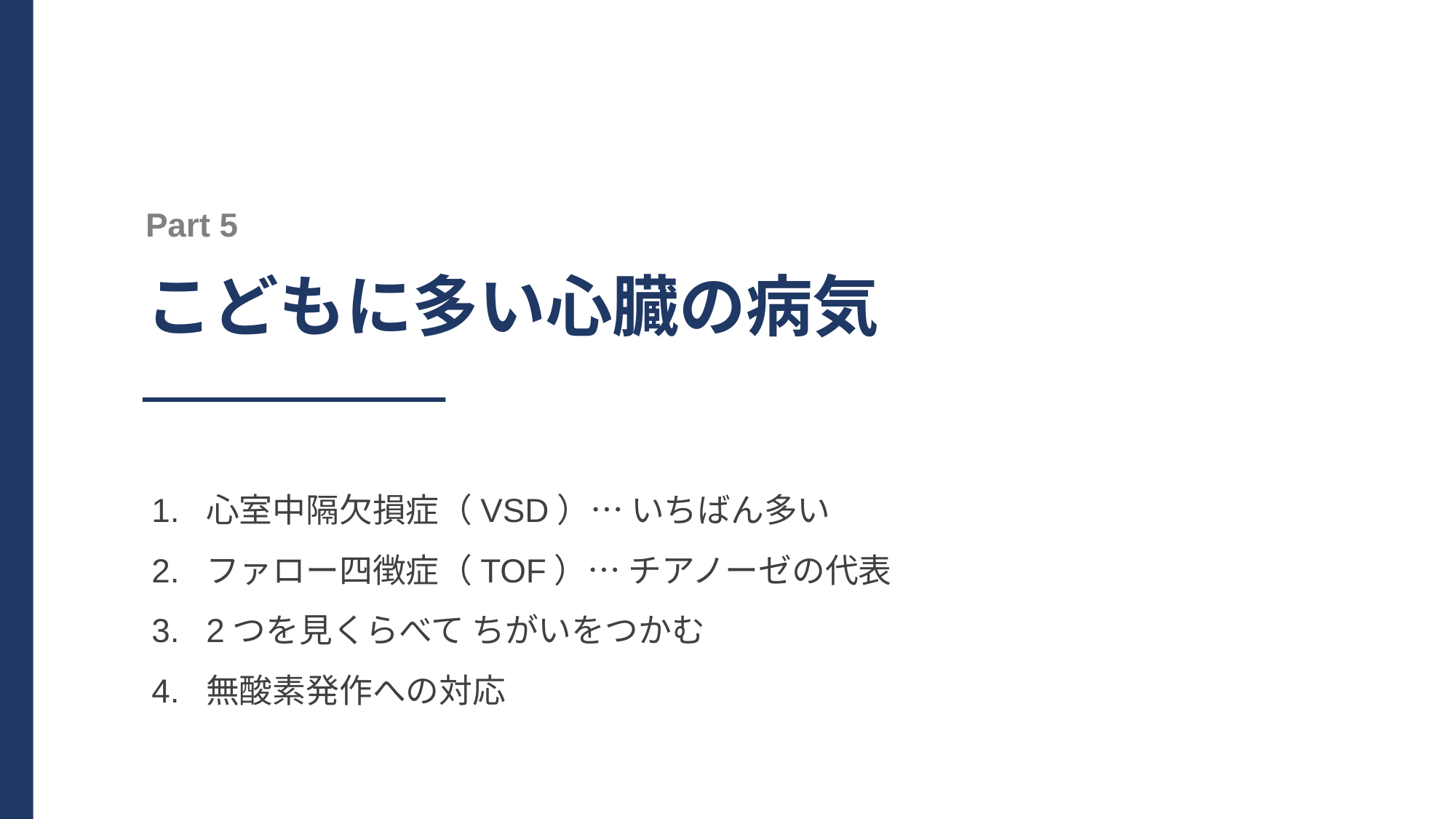

Part 5
こどもに多い心臓の病気

心室中隔欠損症（VSD）… いちばん多い
ファロー四徴症（TOF）… チアノーゼの代表
2つを見くらべて ちがいをつかむ
無酸素発作への対応